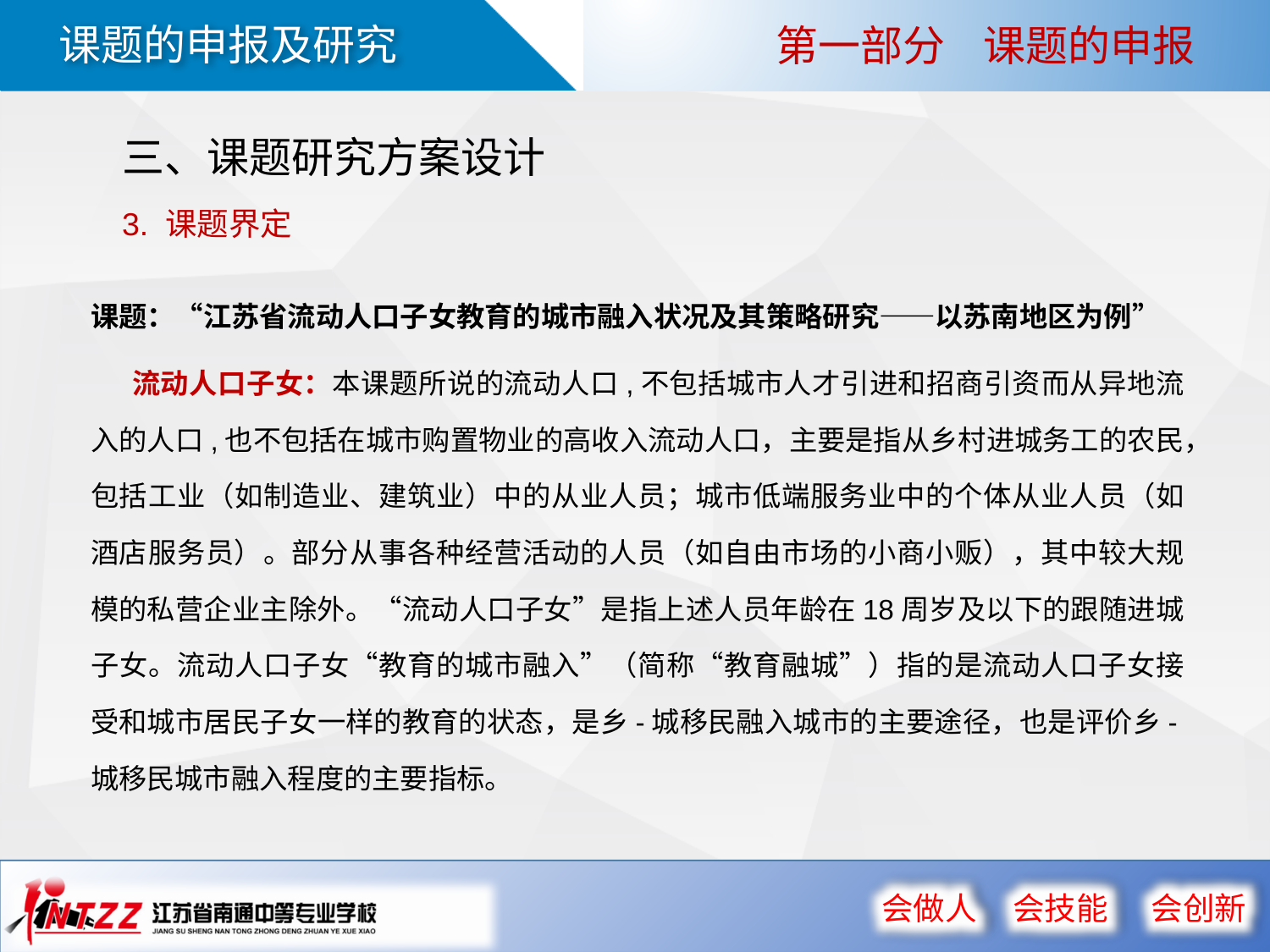

第一部分    课题的申报
三、课题研究方案设计
3. 课题界定
课题：“江苏省流动人口子女教育的城市融入状况及其策略研究——以苏南地区为例”
     流动人口子女：本课题所说的流动人口,不包括城市人才引进和招商引资而从异地流入的人口,也不包括在城市购置物业的高收入流动人口，主要是指从乡村进城务工的农民，包括工业（如制造业、建筑业）中的从业人员；城市低端服务业中的个体从业人员（如酒店服务员）。部分从事各种经营活动的人员（如自由市场的小商小贩），其中较大规模的私营企业主除外。“流动人口子女”是指上述人员年龄在18周岁及以下的跟随进城子女。流动人口子女“教育的城市融入”（简称“教育融城”）指的是流动人口子女接受和城市居民子女一样的教育的状态，是乡-城移民融入城市的主要途径，也是评价乡-城移民城市融入程度的主要指标。